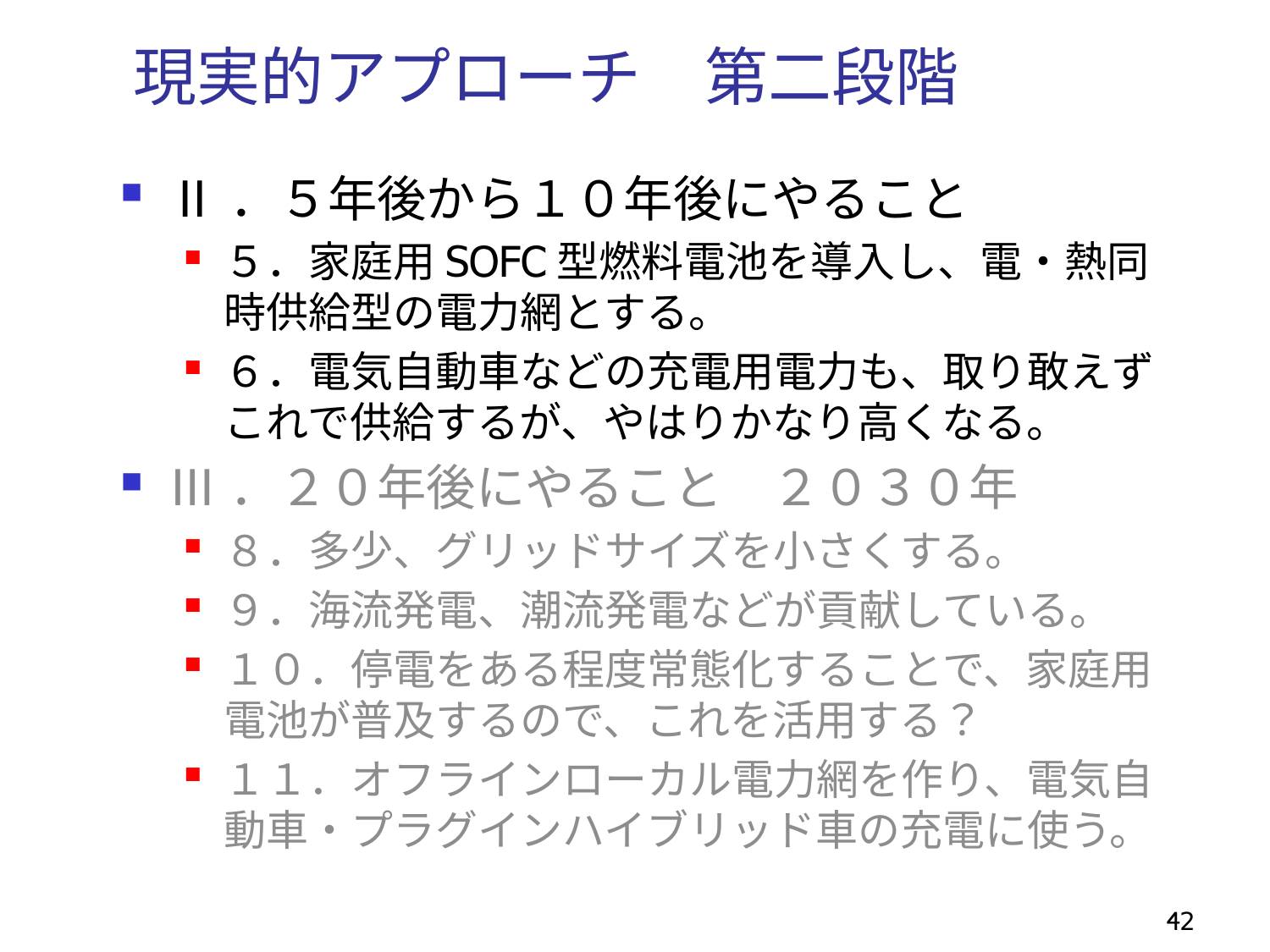

# 現実的アプローチ　第二段階
Ⅱ．５年後から１０年後にやること
５．家庭用SOFC型燃料電池を導入し、電・熱同時供給型の電力網とする。
６．電気自動車などの充電用電力も、取り敢えずこれで供給するが、やはりかなり高くなる。
Ⅲ．２０年後にやること　２０３０年
８．多少、グリッドサイズを小さくする。
９．海流発電、潮流発電などが貢献している。
１０．停電をある程度常態化することで、家庭用電池が普及するので、これを活用する？
１１．オフラインローカル電力網を作り、電気自動車・プラグインハイブリッド車の充電に使う。

42